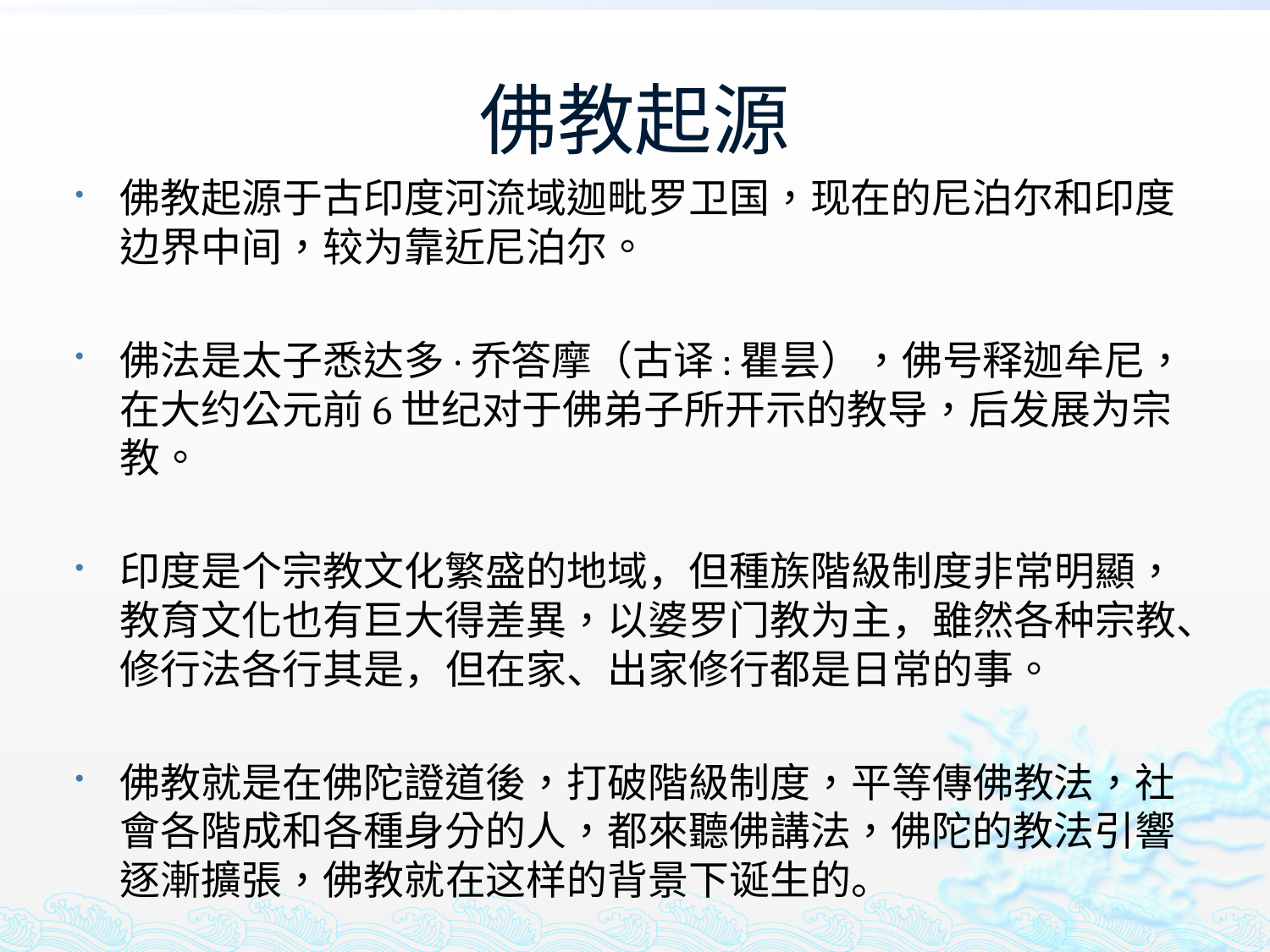

# 佛教起源
佛教起源于古印度河流域迦毗罗卫国，现在的尼泊尔和印度边界中间，较为靠近尼泊尔。

佛法是太子悉达多·乔答摩（古译:瞿昙），佛号释迦牟尼，在大约公元前6世纪对于佛弟子所开示的教导，后发展为宗教。

印度是个宗教文化繁盛的地域，但種族階級制度非常明顯，教育文化也有巨大得差異，以婆罗门教为主，雖然各种宗教、修行法各行其是，但在家、出家修行都是日常的事。

佛教就是在佛陀證道後，打破階級制度，平等傳佛教法，社會各階成和各種身分的人，都來聽佛講法，佛陀的教法引響逐漸擴張，佛教就在这样的背景下诞生的。